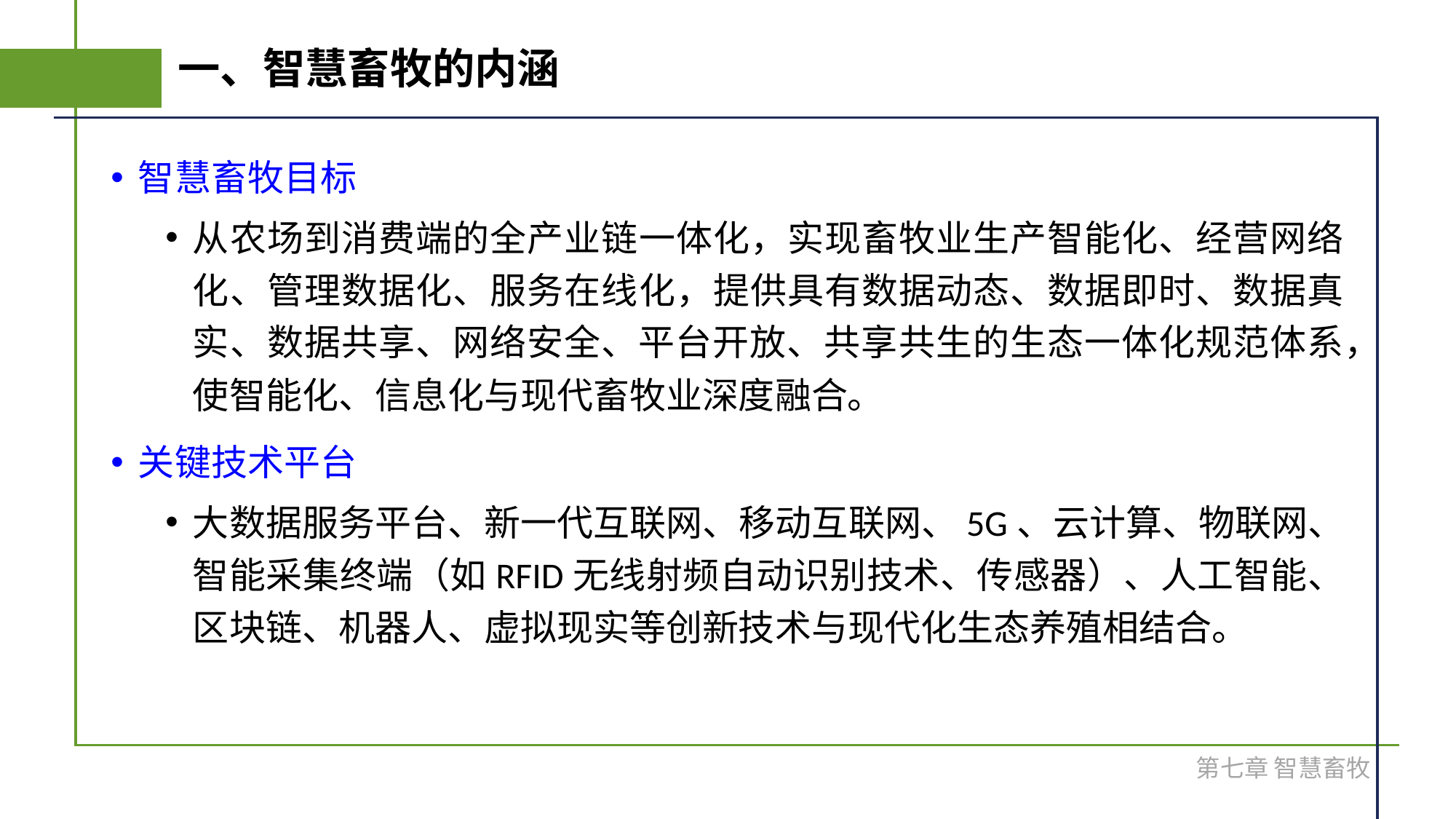

# 一、智慧畜牧的内涵
智慧畜牧目标
从农场到消费端的全产业链一体化，实现畜牧业生产智能化、经营网络化、管理数据化、服务在线化，提供具有数据动态、数据即时、数据真实、数据共享、网络安全、平台开放、共享共生的生态一体化规范体系，使智能化、信息化与现代畜牧业深度融合。
关键技术平台
大数据服务平台、新一代互联网、移动互联网、5G、云计算、物联网、智能采集终端（如RFID无线射频自动识别技术、传感器）、人工智能、区块链、机器人、虚拟现实等创新技术与现代化生态养殖相结合。
第七章 智慧畜牧